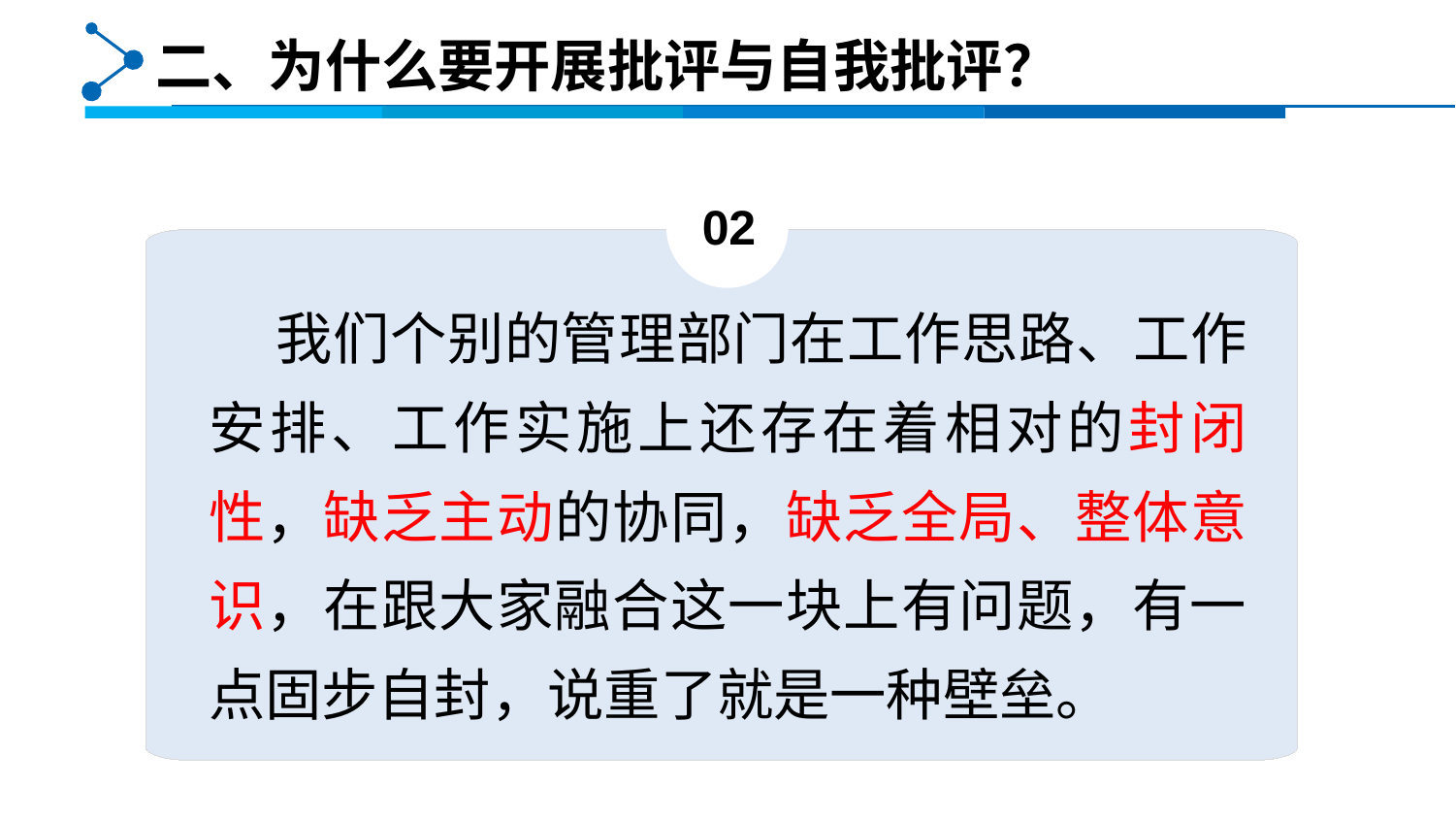

二、为什么要开展批评与自我批评？

02

    我们个别的管理部门在工作思路、工作安排、工作实施上还存在着相对的封闭性，缺乏主动的协同，缺乏全局、整体意识，在跟大家融合这一块上有问题，有一点固步自封，说重了就是一种壁垒。